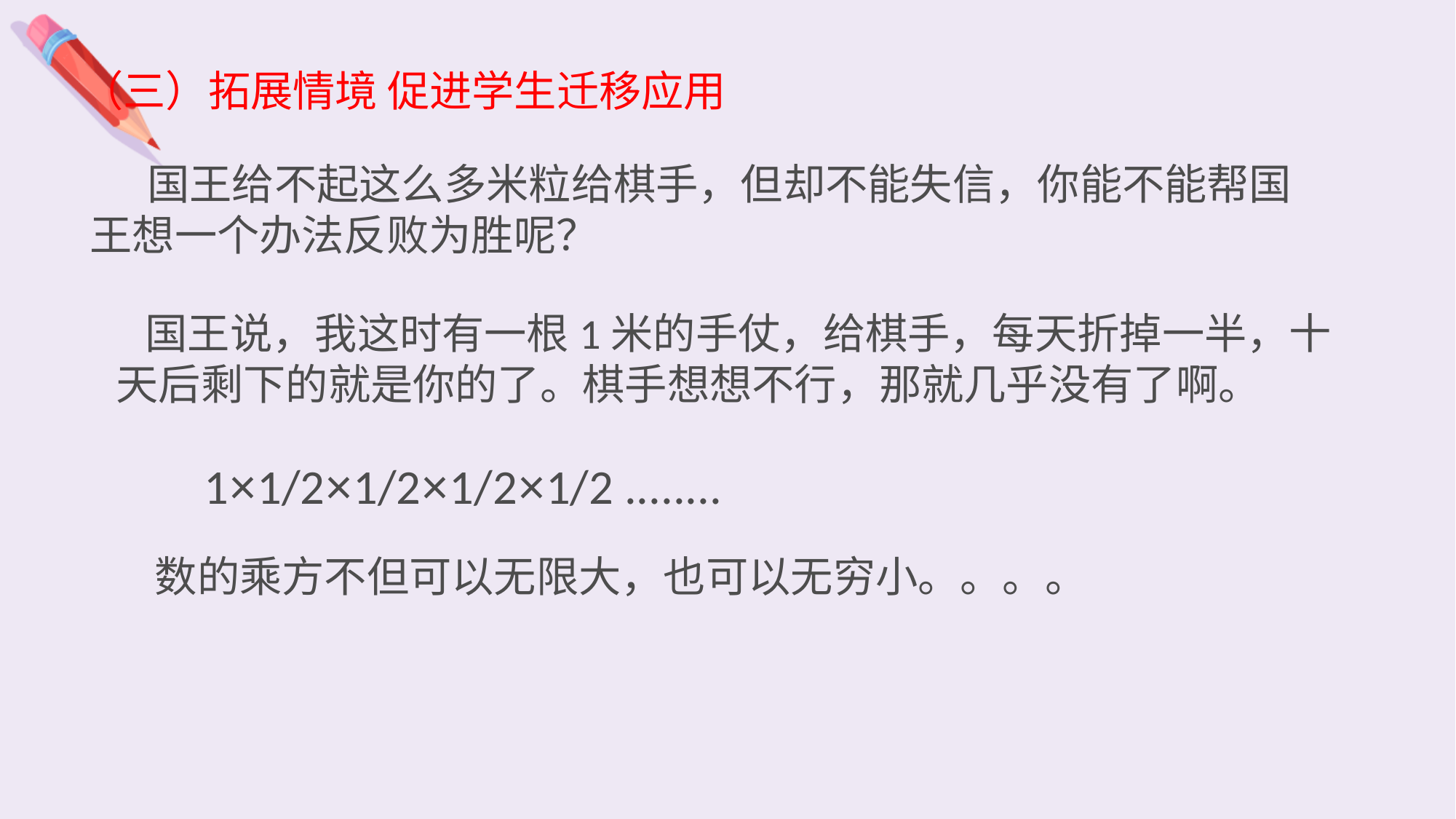

（三）拓展情境 促进学生迁移应用
     国王给不起这么多米粒给棋手，但却不能失信，你能不能帮国王想一个办法反败为胜呢？
  国王说，我这时有一根1米的手仗，给棋手，每天折掉一半，十天后剩下的就是你的了。棋手想想不行，那就几乎没有了啊。
1×1/2×1/2×1/2×1/2 ........
数的乘方不但可以无限大，也可以无穷小。。。。